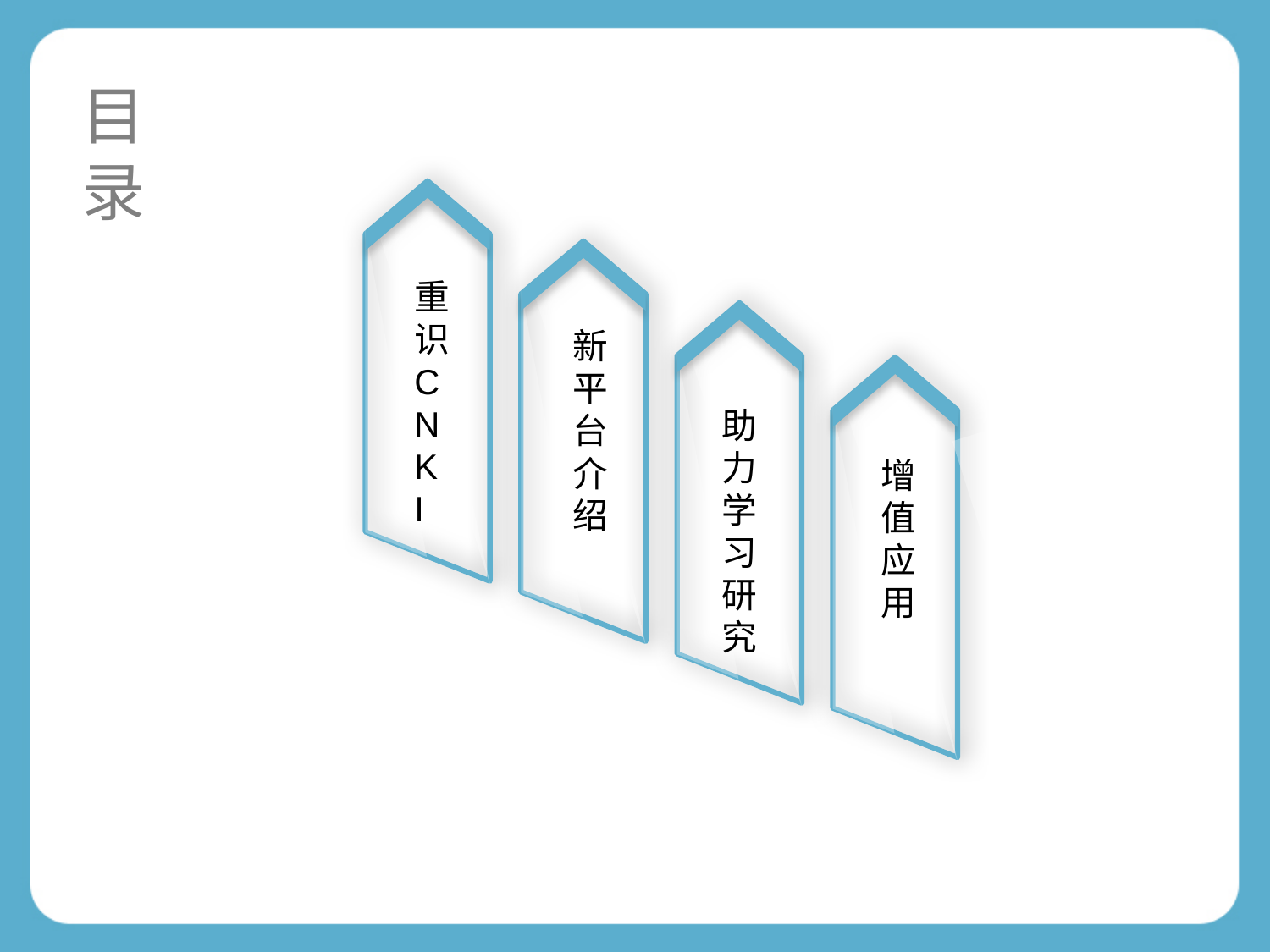

目录

重识CNKI
点击添加文本

新平台介绍

助力学习研究

点击添加文本

增值应用

点击添加文本
点击添加文本